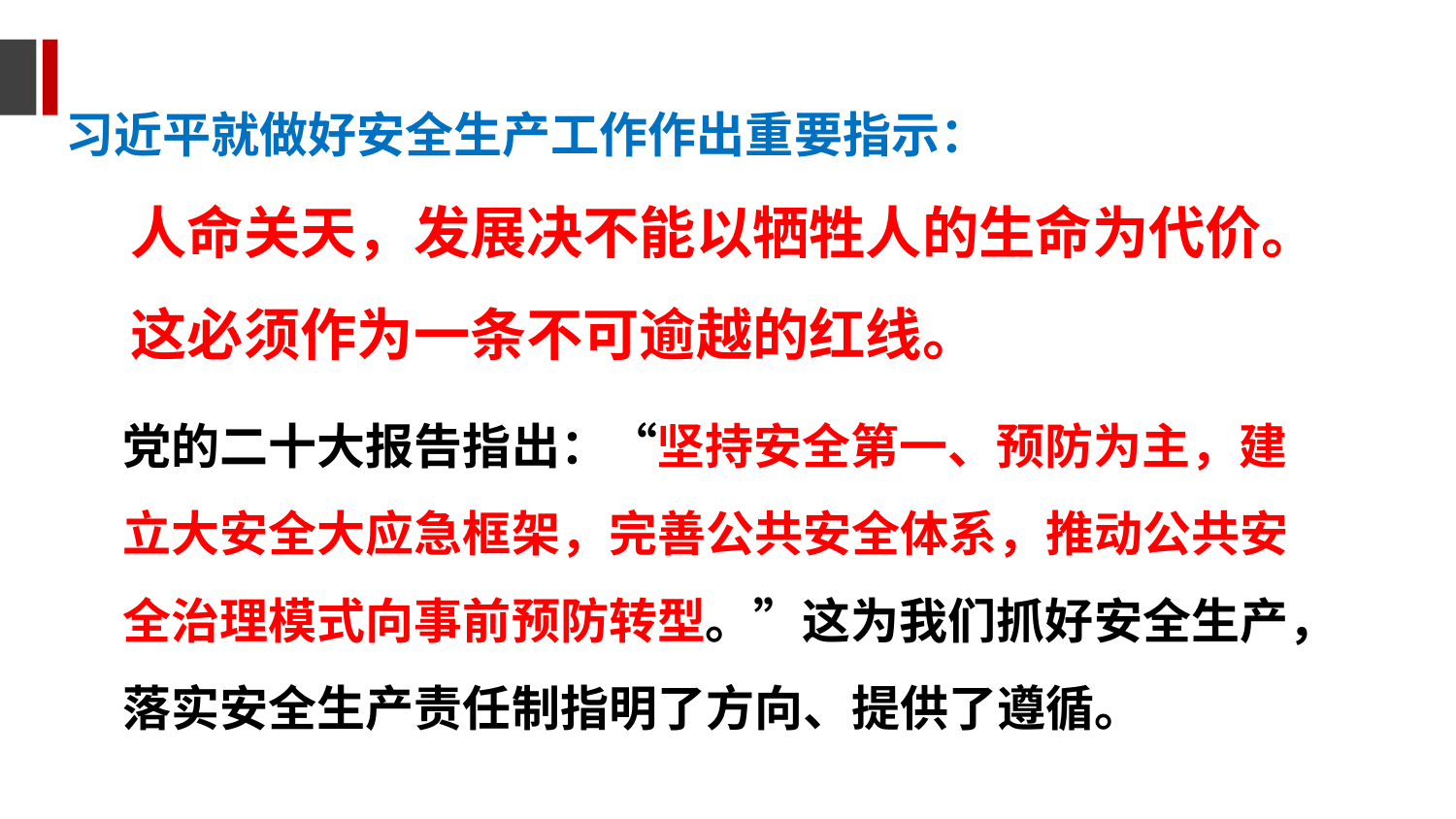

习近平就做好安全生产工作作出重要指示：
    人命关天，发展决不能以牺牲人的生命为代价。
    这必须作为一条不可逾越的红线。
党的二十大报告指出：“坚持安全第一、预防为主，建立大安全大应急框架，完善公共安全体系，推动公共安全治理模式向事前预防转型。”这为我们抓好安全生产，落实安全生产责任制指明了方向、提供了遵循。